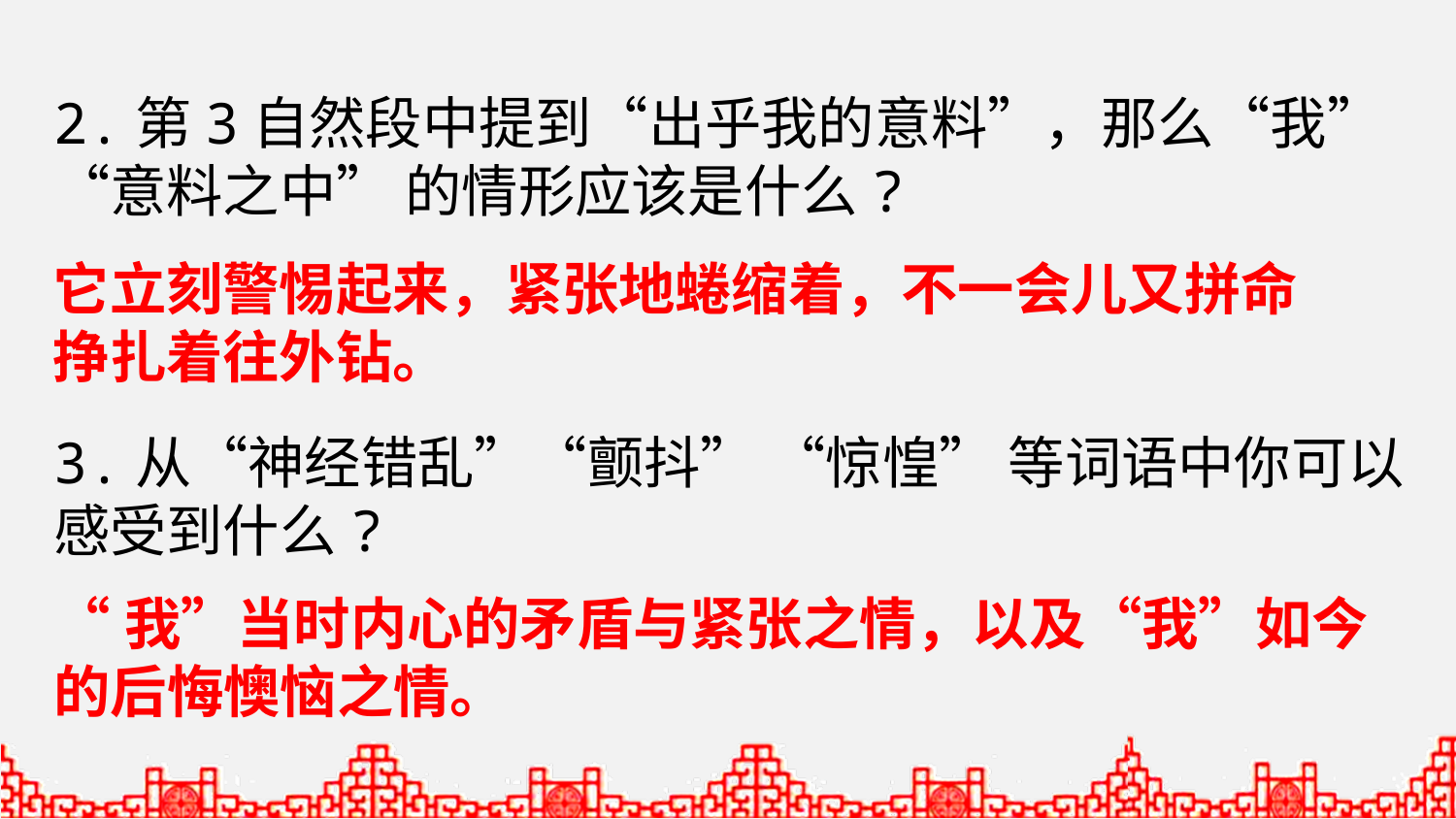

2.第3自然段中提到“出乎我的意料”，那么“我”“意料之中” 的情形应该是什么?

3.从“神经错乱”“颤抖” “惊惶” 等词语中你可以感受到什么?

它立刻警惕起来，紧张地蜷缩着，不一会儿又拼命挣扎着往外钻。
“我”当时内心的矛盾与紧张之情，以及“我”如今的后悔懊恼之情。